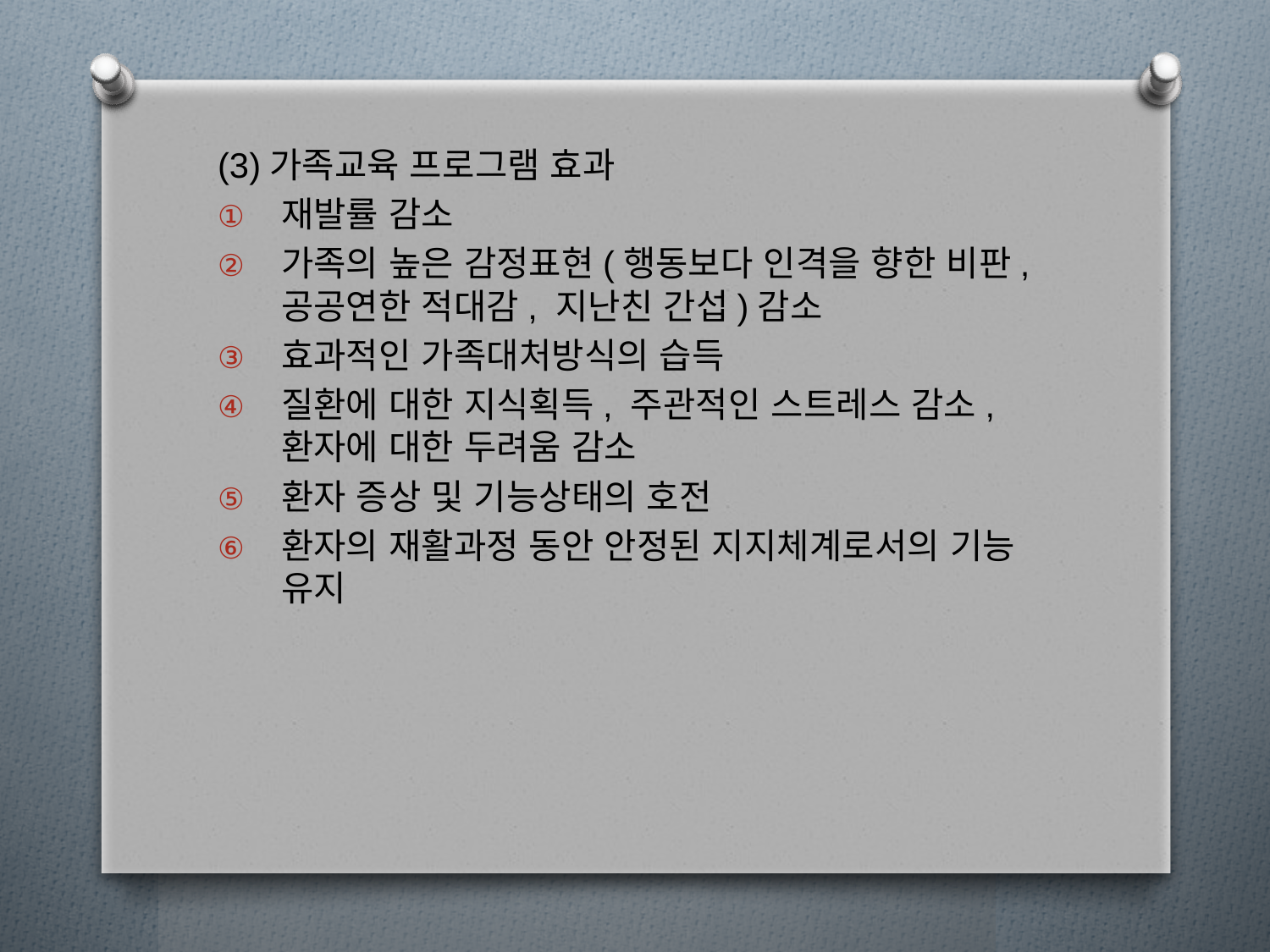

(3)가족교육 프로그램 효과
재발률 감소
가족의 높은 감정표현(행동보다 인격을 향한 비판, 공공연한 적대감, 지난친 간섭)감소
효과적인 가족대처방식의 습득
질환에 대한 지식획득, 주관적인 스트레스 감소, 환자에 대한 두려움 감소
환자 증상 및 기능상태의 호전
환자의 재활과정 동안 안정된 지지체계로서의 기능 유지